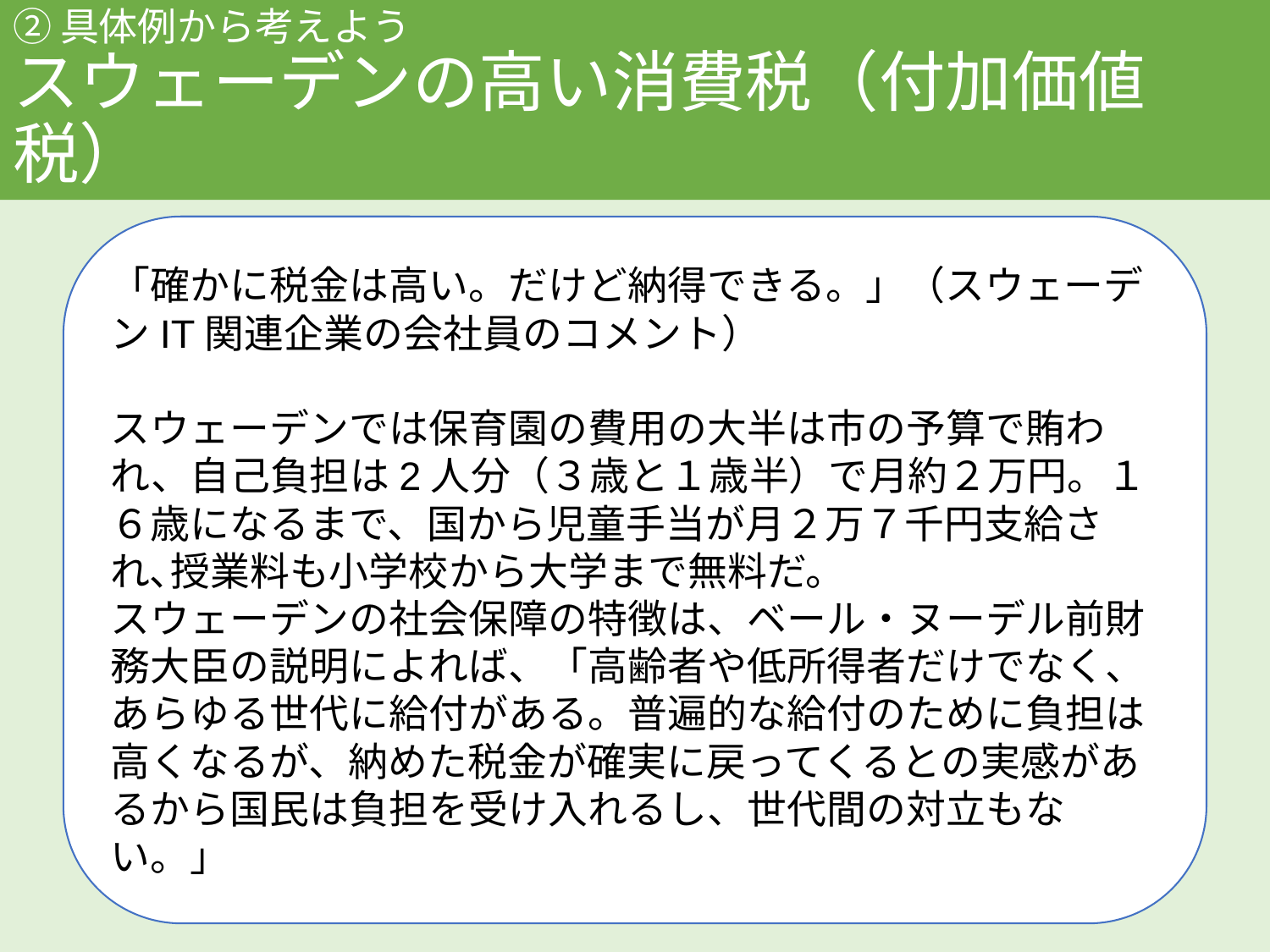

# ②具体例から考えよう スウェーデンの高い消費税（付加価値税）
「確かに税金は高い。だけど納得できる。」（スウェーデンIT関連企業の会社員のコメント）

スウェーデンでは保育園の費用の大半は市の予算で賄われ、自己負担は2人分（３歳と１歳半）で月約２万円。１６歳になるまで、国から児童手当が月２万７千円支給され､授業料も小学校から大学まで無料だ。
スウェーデンの社会保障の特徴は、ベール・ヌーデル前財務大臣の説明によれば、「高齢者や低所得者だけでなく、あらゆる世代に給付がある。普遍的な給付のために負担は高くなるが、納めた税金が確実に戻ってくるとの実感があるから国民は負担を受け入れるし、世代間の対立もない。」